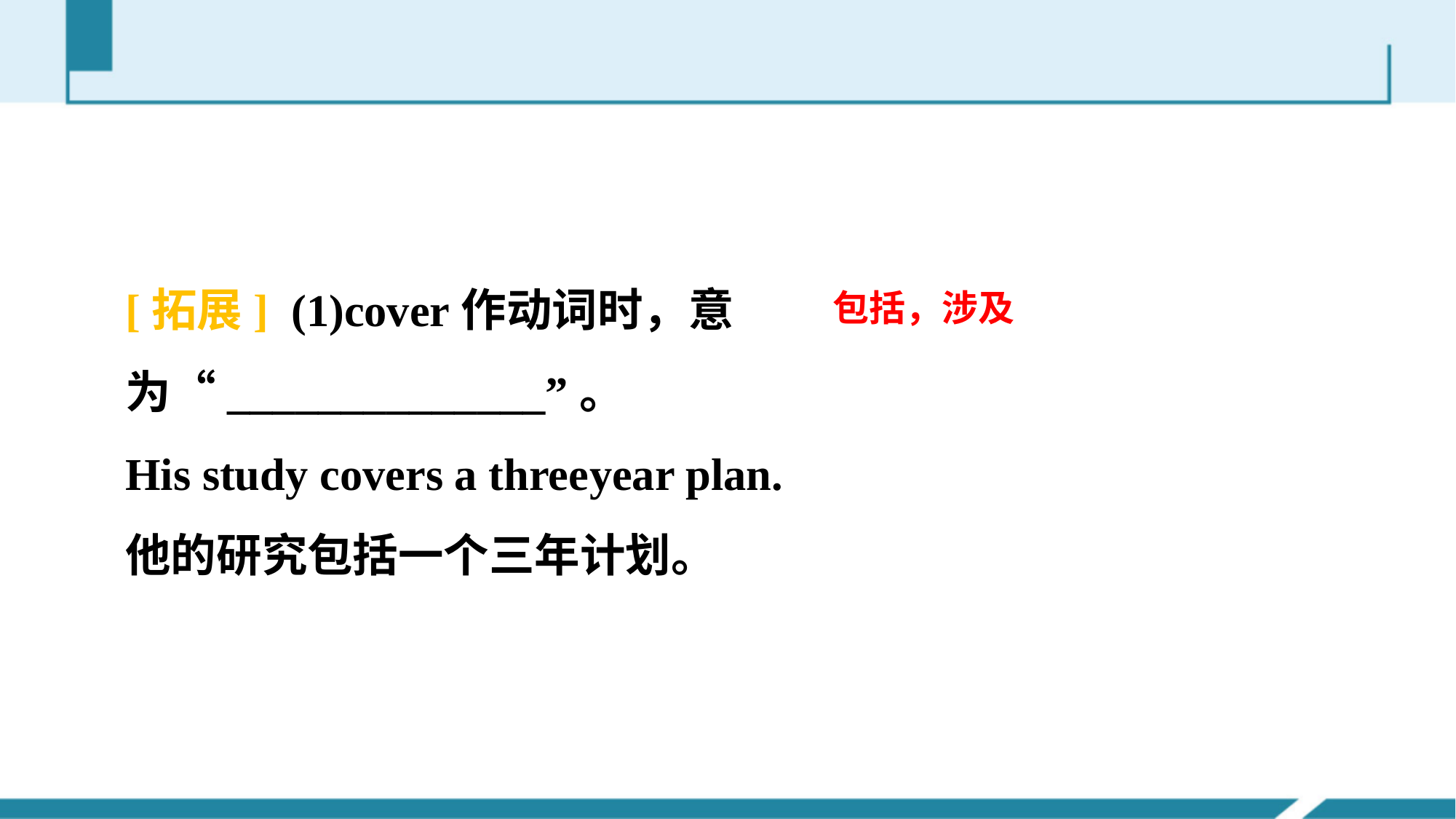

[拓展]  (1)cover作动词时，意为“______________”。
His study covers a three­year plan.
他的研究包括一个三年计划。
包括，涉及